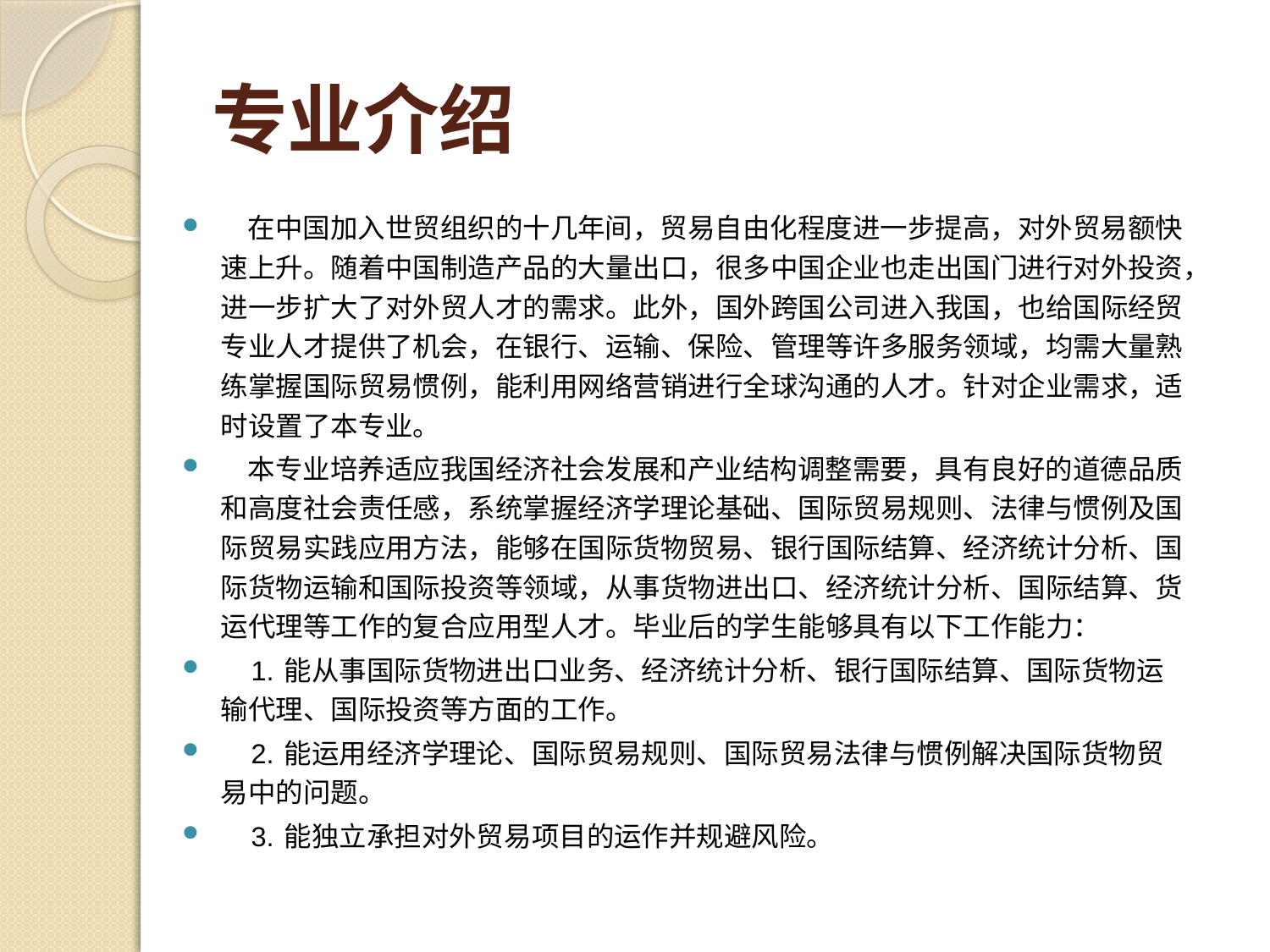

# 专业介绍
    在中国加入世贸组织的十几年间，贸易自由化程度进一步提高，对外贸易额快速上升。随着中国制造产品的大量出口，很多中国企业也走出国门进行对外投资，进一步扩大了对外贸人才的需求。此外，国外跨国公司进入我国，也给国际经贸专业人才提供了机会，在银行、运输、保险、管理等许多服务领域，均需大量熟练掌握国际贸易惯例，能利用网络营销进行全球沟通的人才。针对企业需求，适时设置了本专业。
    本专业培养适应我国经济社会发展和产业结构调整需要，具有良好的道德品质和高度社会责任感，系统掌握经济学理论基础、国际贸易规则、法律与惯例及国际贸易实践应用方法，能够在国际货物贸易、银行国际结算、经济统计分析、国际货物运输和国际投资等领域，从事货物进出口、经济统计分析、国际结算、货运代理等工作的复合应用型人才。毕业后的学生能够具有以下工作能力：
    1. 能从事国际货物进出口业务、经济统计分析、银行国际结算、国际货物运输代理、国际投资等方面的工作。
    2. 能运用经济学理论、国际贸易规则、国际贸易法律与惯例解决国际货物贸易中的问题。
    3. 能独立承担对外贸易项目的运作并规避风险。